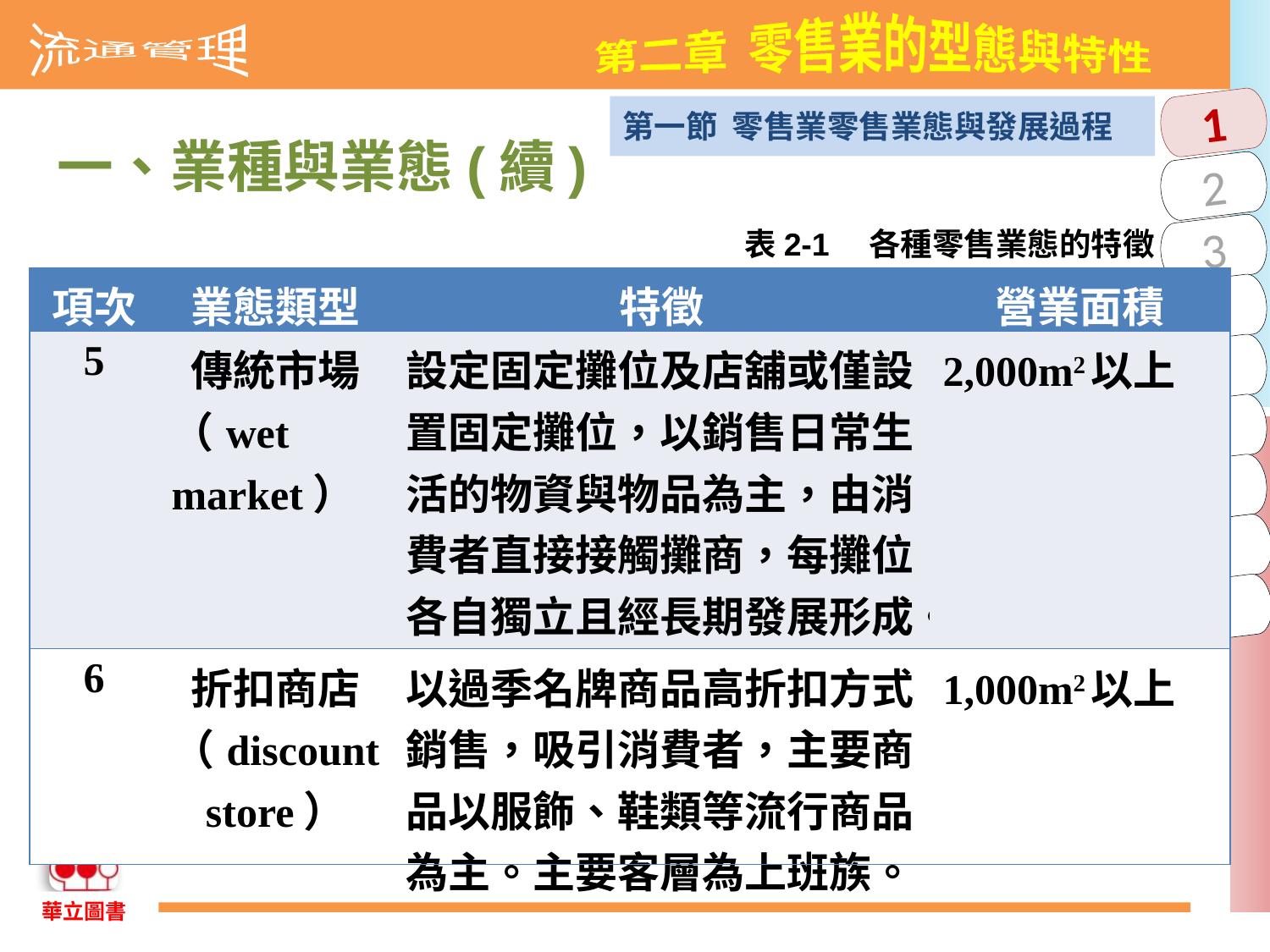

第一節  零售業零售業態與發展過程
一、業種與業態(續)

表2-1　各種零售業態的特徵
| 項次 | 業態類型 | 特徵 | 營業面積 |
| --- | --- | --- | --- |
| 5 | 傳統市場 （wet market） | 設定固定攤位及店舖或僅設置固定攤位，以銷售日常生活的物資與物品為主，由消費者直接接觸攤商，每攤位各自獨立且經長期發展形成。主要客層為社區內家庭主婦。 | 2,000m2以上 |
| 6 | 折扣商店 （discount store） | 以過季名牌商品高折扣方式銷售，吸引消費者，主要商品以服飾、鞋類等流行商品為主。主要客層為上班族。 | 1,000m2以上 |